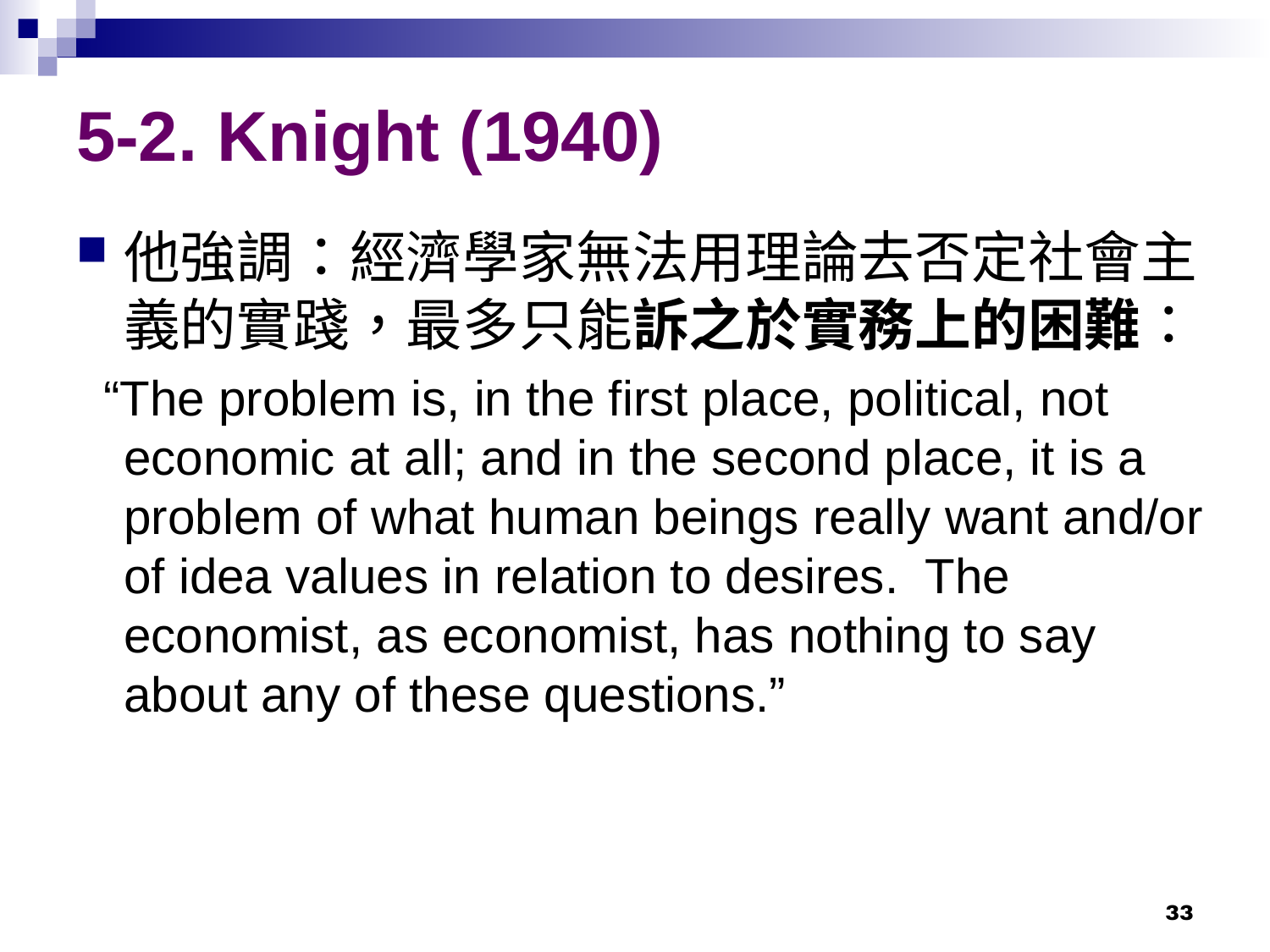

# 5-2. Knight (1940)
他強調：經濟學家無法用理論去否定社會主義的實踐，最多只能訴之於實務上的困難：
  “The problem is, in the first place, political, not economic at all; and in the second place, it is a problem of what human beings really want and/or of idea values in relation to desires.  The economist, as economist, has nothing to say about any of these questions.”
33